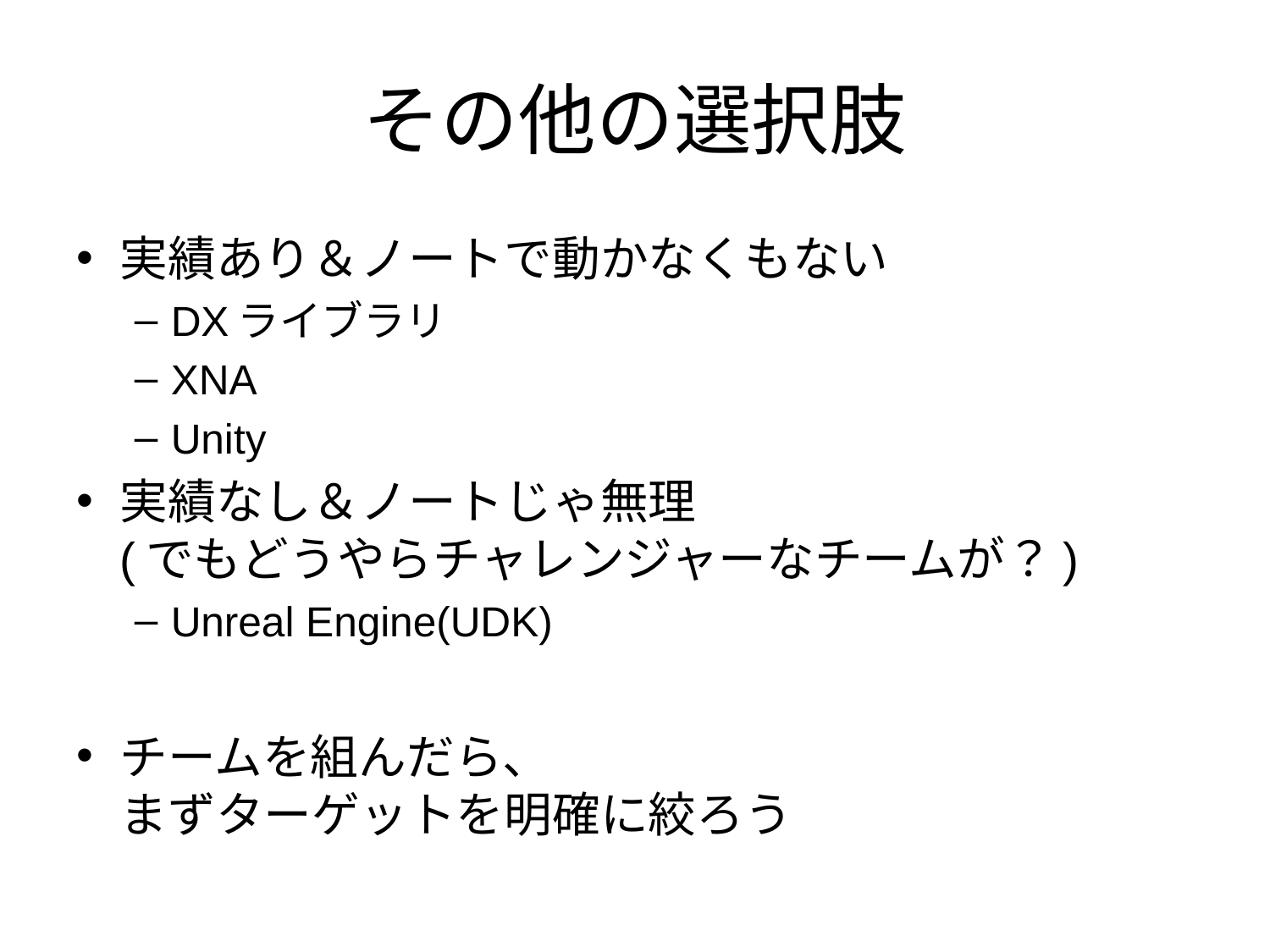

# その他の選択肢
実績あり＆ノートで動かなくもない
DXライブラリ
XNA
Unity
実績なし＆ノートじゃ無理
(でもどうやらチャレンジャーなチームが？)
Unreal Engine(UDK)

チームを組んだら、
まずターゲットを明確に絞ろう